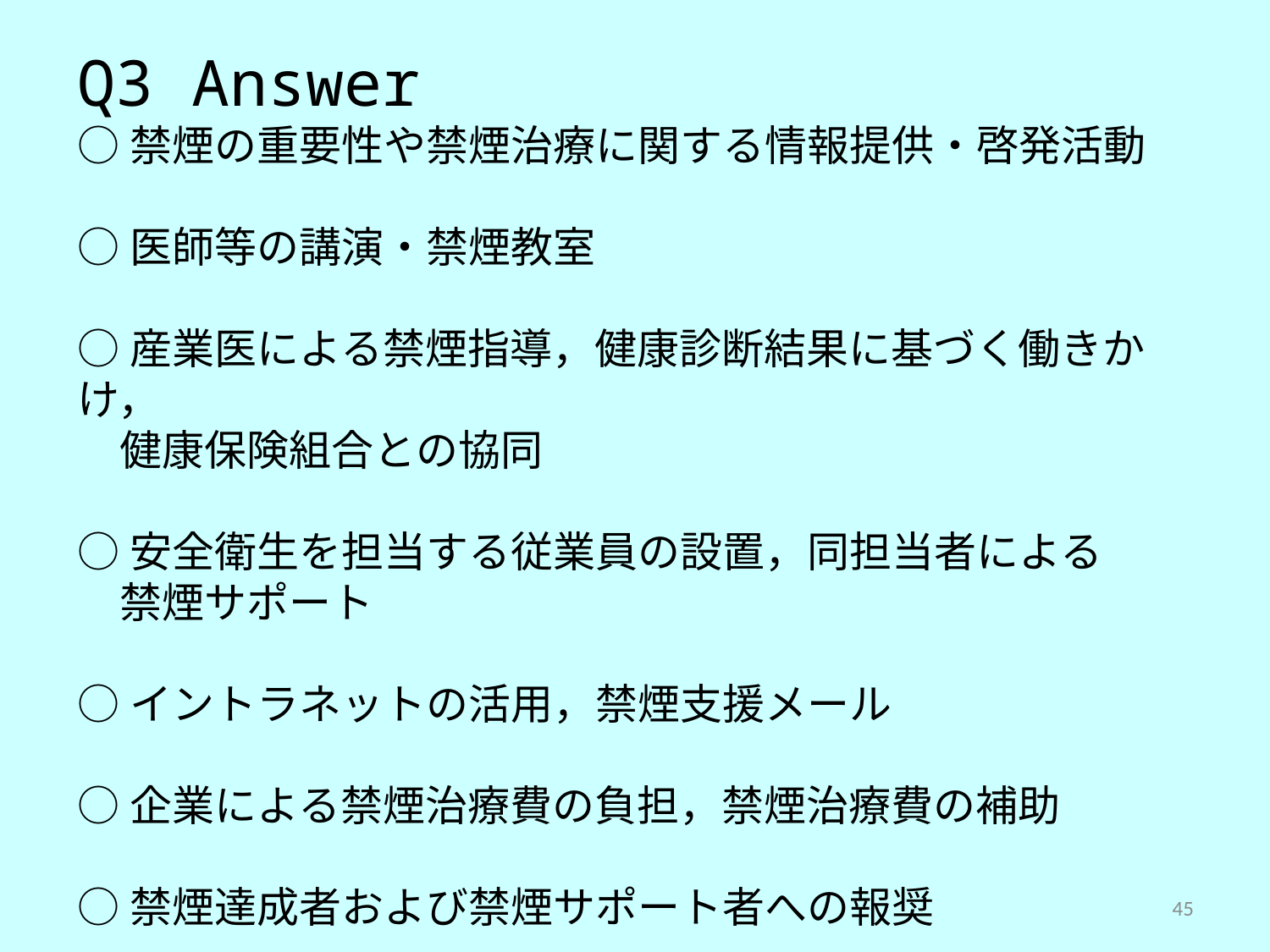

Q3 Answer
○禁煙の重要性や禁煙治療に関する情報提供・啓発活動

○医師等の講演・禁煙教室

○産業医による禁煙指導，健康診断結果に基づく働きかけ，
　健康保険組合との協同

○安全衛生を担当する従業員の設置，同担当者による
　禁煙サポート

○イントラネットの活用，禁煙支援メール

○企業による禁煙治療費の負担，禁煙治療費の補助

○禁煙達成者および禁煙サポート者への報奨

45